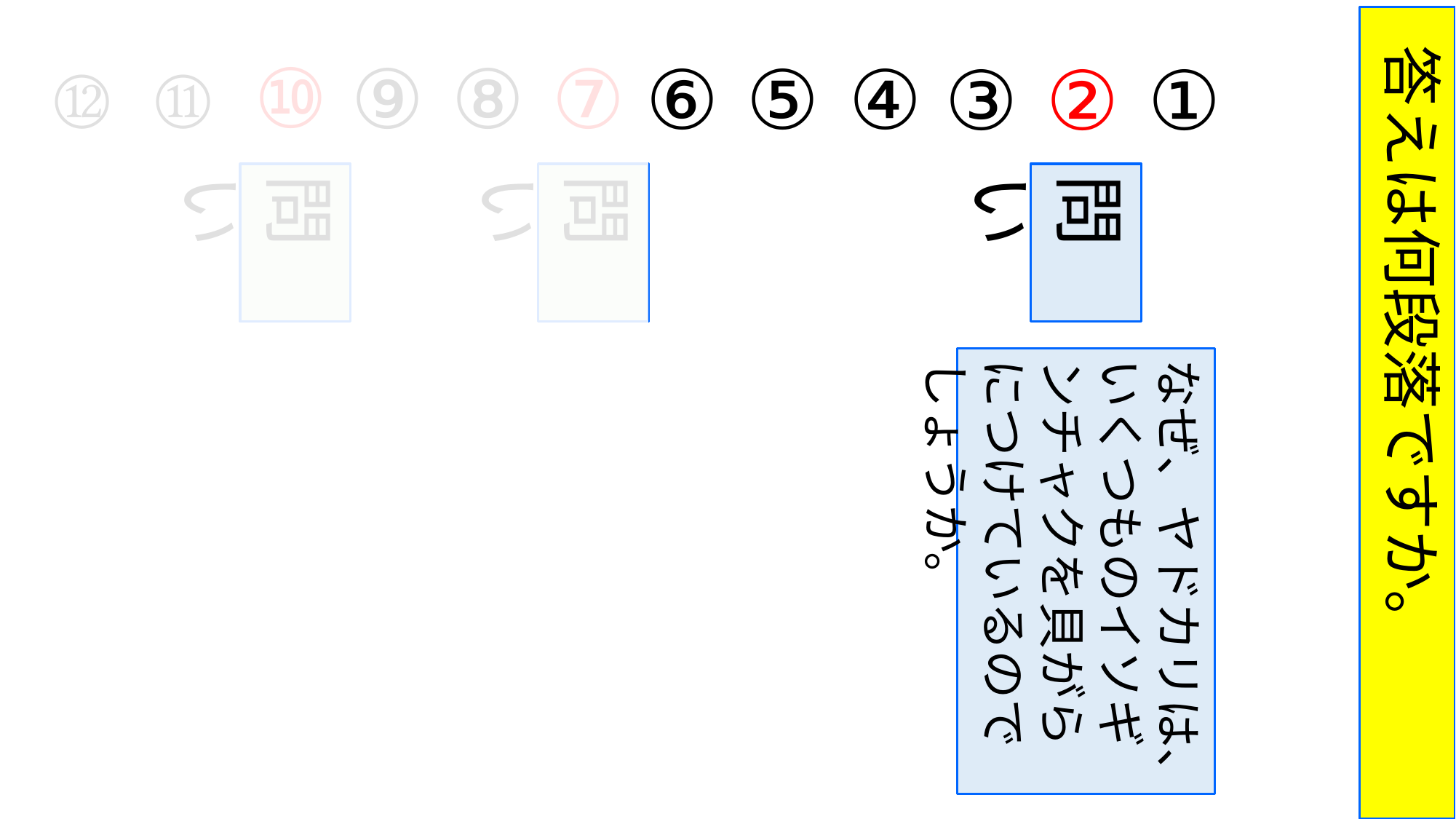

答えは何段落ですか。
⑫

⑪
⑩
⑨
⑧
⑦
⑥
⑤
④
③
②
①
問い
問い
問い
なぜ、ヤドカリは、いくつものイソギンチャクを貝がらにつけているのでしょうか。